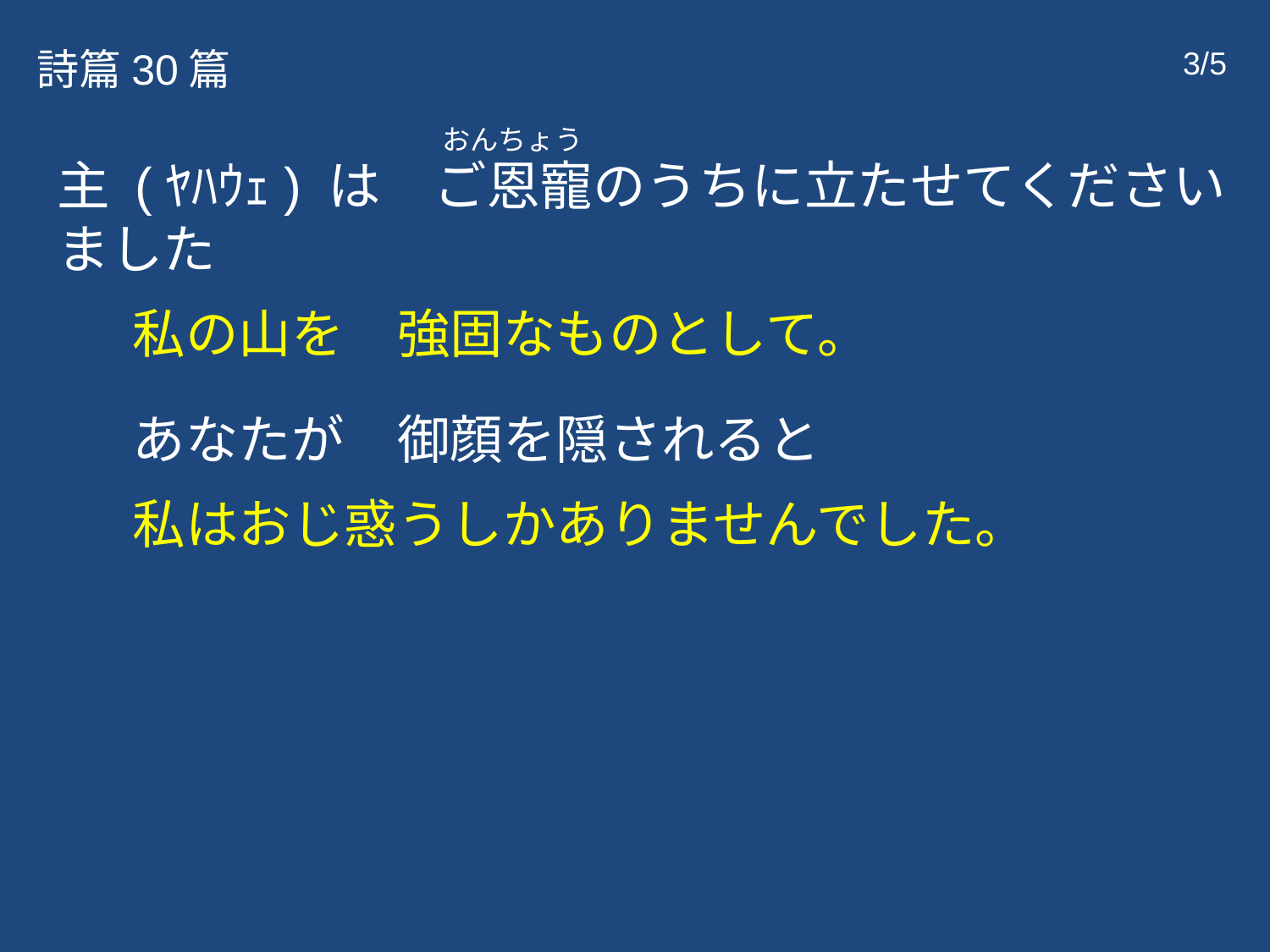

詩篇30篇
3/5
 おんちょう
主 (ﾔﾊｳｪ) は　ご恩寵のうちに立たせてくださいました
私の山を　強固なものとして。
あなたが　御顔を隠されると
私はおじ惑うしかありませんでした。